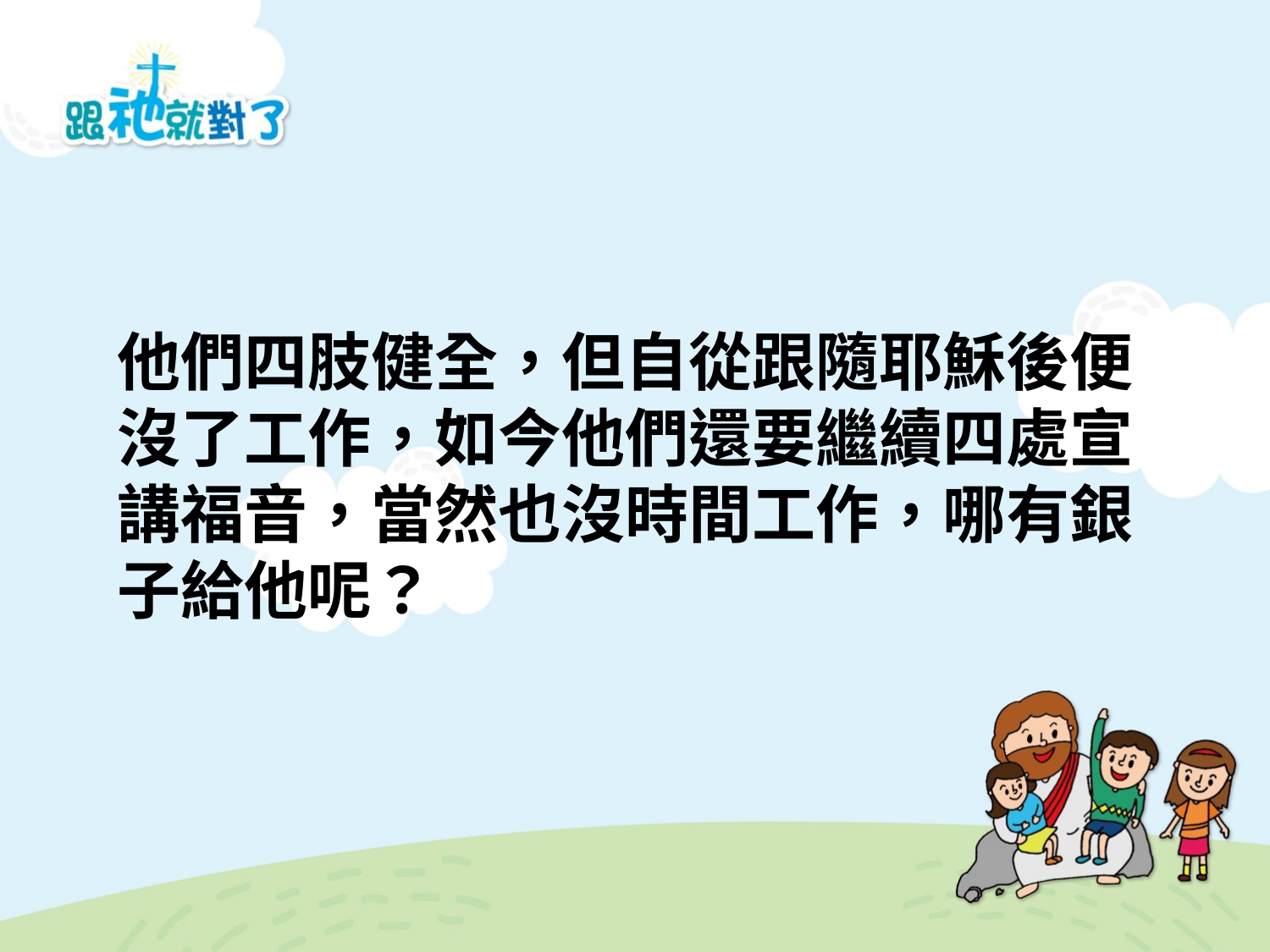

他們四肢健全，但自從跟隨耶穌後便沒了工作，如今他們還要繼續四處宣講福音，當然也沒時間工作，哪有銀子給他呢？